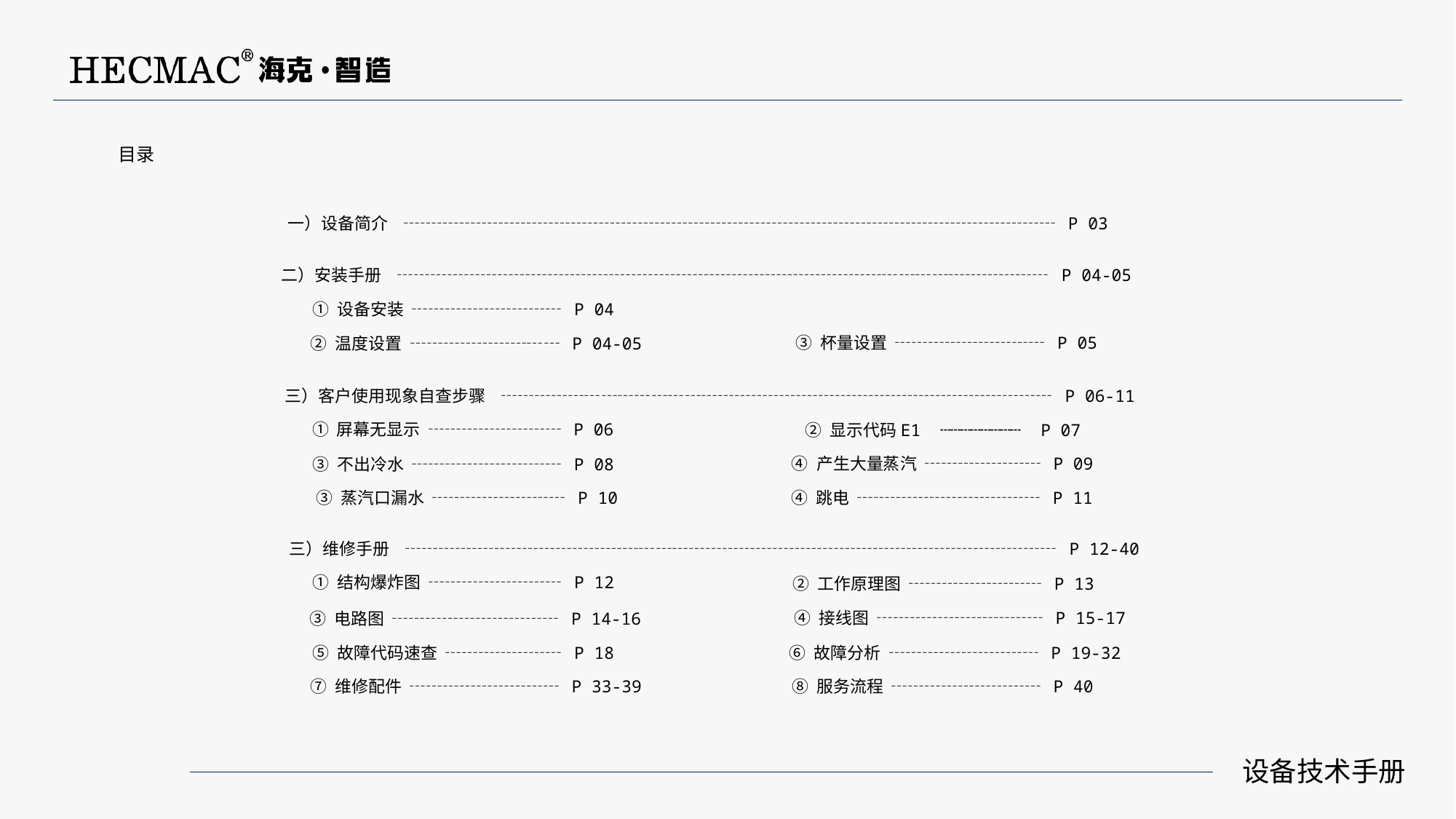

目录
一）设备简介    ┄┄┄┄┄┄┄┄┄┄┄┄┄┄┄┄┄┄┄┄┄┄┄┄┄┄┄┄┄┄┄┄┄┄┄┄┄┄┄  P 03
二）安装手册    ┄┄┄┄┄┄┄┄┄┄┄┄┄┄┄┄┄┄┄┄┄┄┄┄┄┄┄┄┄┄┄┄┄┄┄┄┄┄┄  P 04-05
     ① 设备安装  ┄┄┄┄┄┄┄┄┄  P 04
      ③ 杯量设置  ┄┄┄┄┄┄┄┄┄  P 05
     ② 温度设置  ┄┄┄┄┄┄┄┄┄  P 04-05
三）客户使用现象自查步骤    ┄┄┄┄┄┄┄┄┄┄┄┄┄┄┄┄┄┄┄┄┄┄┄┄┄┄┄┄┄┄┄┄┄  P 06-11
     ① 屏幕无显示  ┄┄┄┄┄┄┄┄  P 06
       ② 显示代码E1  ┄┄┄┄┄┄┄┄  P 07
       ④ 产生大量蒸汽  ┄┄┄┄┄┄┄  P 09
     ③ 不出冷水  ┄┄┄┄┄┄┄┄┄  P 08
       ④ 跳电  ┄┄┄┄┄┄┄┄┄┄┄  P 11
     ③ 蒸汽口漏水  ┄┄┄┄┄┄┄┄  P 10
三）维修手册    ┄┄┄┄┄┄┄┄┄┄┄┄┄┄┄┄┄┄┄┄┄┄┄┄┄┄┄┄┄┄┄┄┄┄┄┄┄┄┄  P 12-40
     ① 结构爆炸图  ┄┄┄┄┄┄┄┄  P 12
       ② 工作原理图  ┄┄┄┄┄┄┄┄  P 13
       ④ 接线图  ┄┄┄┄┄┄┄┄┄┄  P 15-17
     ③ 电路图  ┄┄┄┄┄┄┄┄┄┄  P 14-16
     ⑤ 故障代码速查  ┄┄┄┄┄┄┄  P 18
       ⑥ 故障分析  ┄┄┄┄┄┄┄┄┄  P 19-32
     ⑦ 维修配件  ┄┄┄┄┄┄┄┄┄  P 33-39
       ⑧ 服务流程  ┄┄┄┄┄┄┄┄┄  P 40